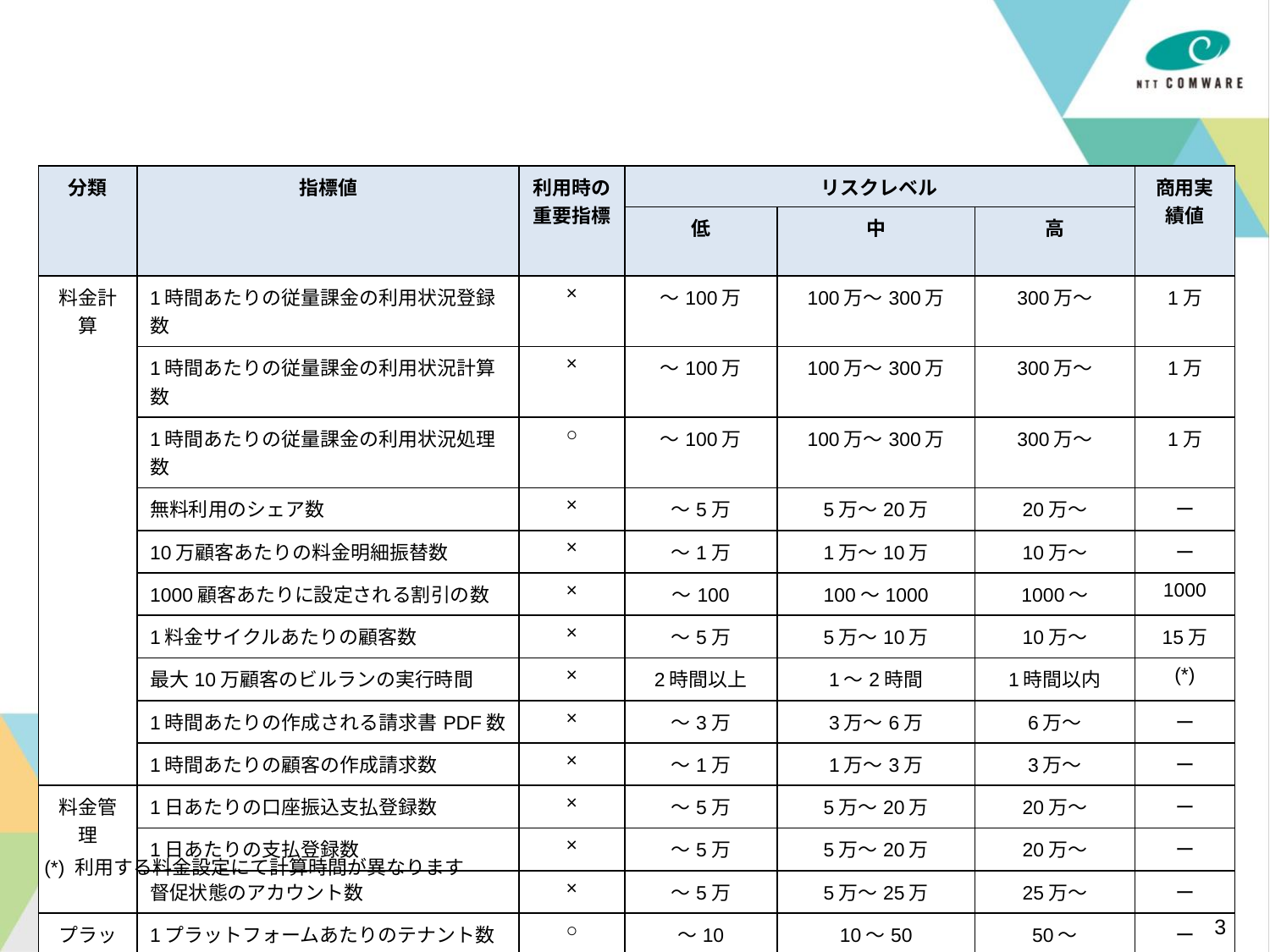

| 分類 | 指標値 | 利用時の 重要指標 | リスクレベル |  |  | 商用実績値 |
| --- | --- | --- | --- | --- | --- | --- |
|  |  |  | 低 | 中 | 高 |  |
| 料金計算 | 1時間あたりの従量課金の利用状況登録数 | × | ～100万 | 100万～300万 | 300万～ | 1万 |
|  | 1時間あたりの従量課金の利用状況計算数 | × | ～100万 | 100万～300万 | 300万～ | 1万 |
|  | 1時間あたりの従量課金の利用状況処理数 | ○ | ～100万 | 100万～300万 | 300万～ | 1万 |
|  | 無料利用のシェア数 | × | ～5万 | 5万～20万 | 20万～ | ー |
|  | 10万顧客あたりの料金明細振替数 | × | ～1万 | 1万～10万 | 10万～ | ー |
|  | 1000顧客あたりに設定される割引の数 | × | ～100 | 100～1000 | 1000～ | 1000 |
|  | 1料金サイクルあたりの顧客数 | × | ～5万 | 5万～10万 | 10万～ | 15万 |
|  | 最大10万顧客のビルランの実行時間 | × | 2時間以上 | 1～2時間 | 1時間以内 | (\*) |
|  | 1時間あたりの作成される請求書PDF数 | × | ～3万 | 3万～6万 | 6万～ | ー |
|  | 1時間あたりの顧客の作成請求数 | × | ～1万 | 1万～3万 | 3万～ | ー |
| 料金管理 | 1日あたりの口座振込支払登録数 | × | ～5万 | 5万～20万 | 20万～ | ー |
|  | 1日あたりの支払登録数 | × | ～5万 | 5万～20万 | 20万～ | ー |
|  | 督促状態のアカウント数 | × | ～5万 | 5万～25万 | 25万～ | ー |
| プラットフォーム | 1プラットフォームあたりのテナント数 | ○ | ～10 | 10～50 | 50～ | ー |
|  | 1テナントあたりのオペレータ数 | × | ～1000 | 1000～5000 | 5000～ | ー |
|  | 1テナントあたりのロール数 | × | ～20 | 20～100 | 100～ | ー |
|  | 1テナントあたりのAMG数 | × | ～200 | 200～500 | 500～ | ー |
(*) 利用する料金設定にて計算時間が異なります
3